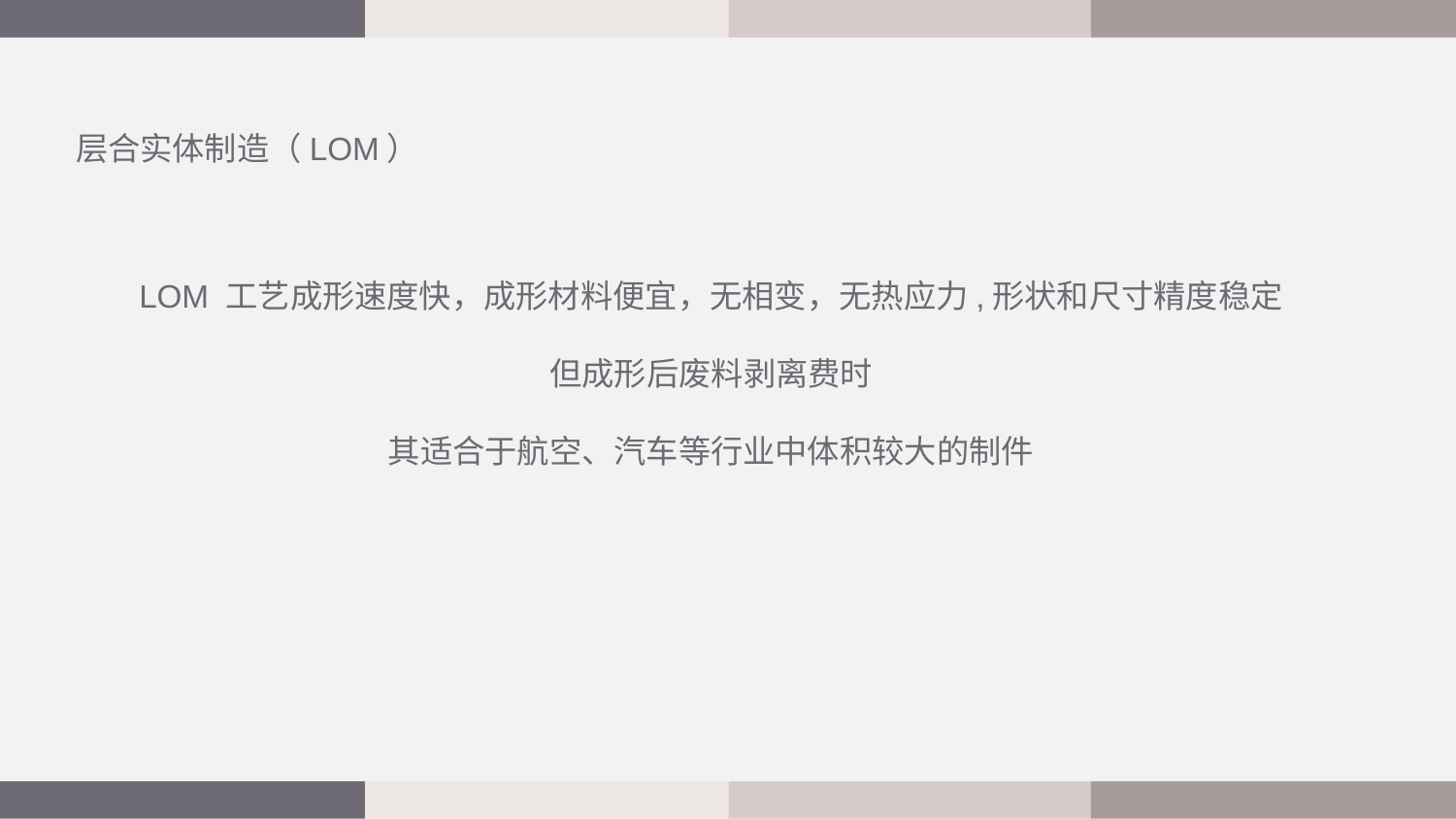

层合实体制造（LOM）
LOM 工艺成形速度快，成形材料便宜，无相变，无热应力,形状和尺寸精度稳定

但成形后废料剥离费时

其适合于航空、汽车等行业中体积较大的制件